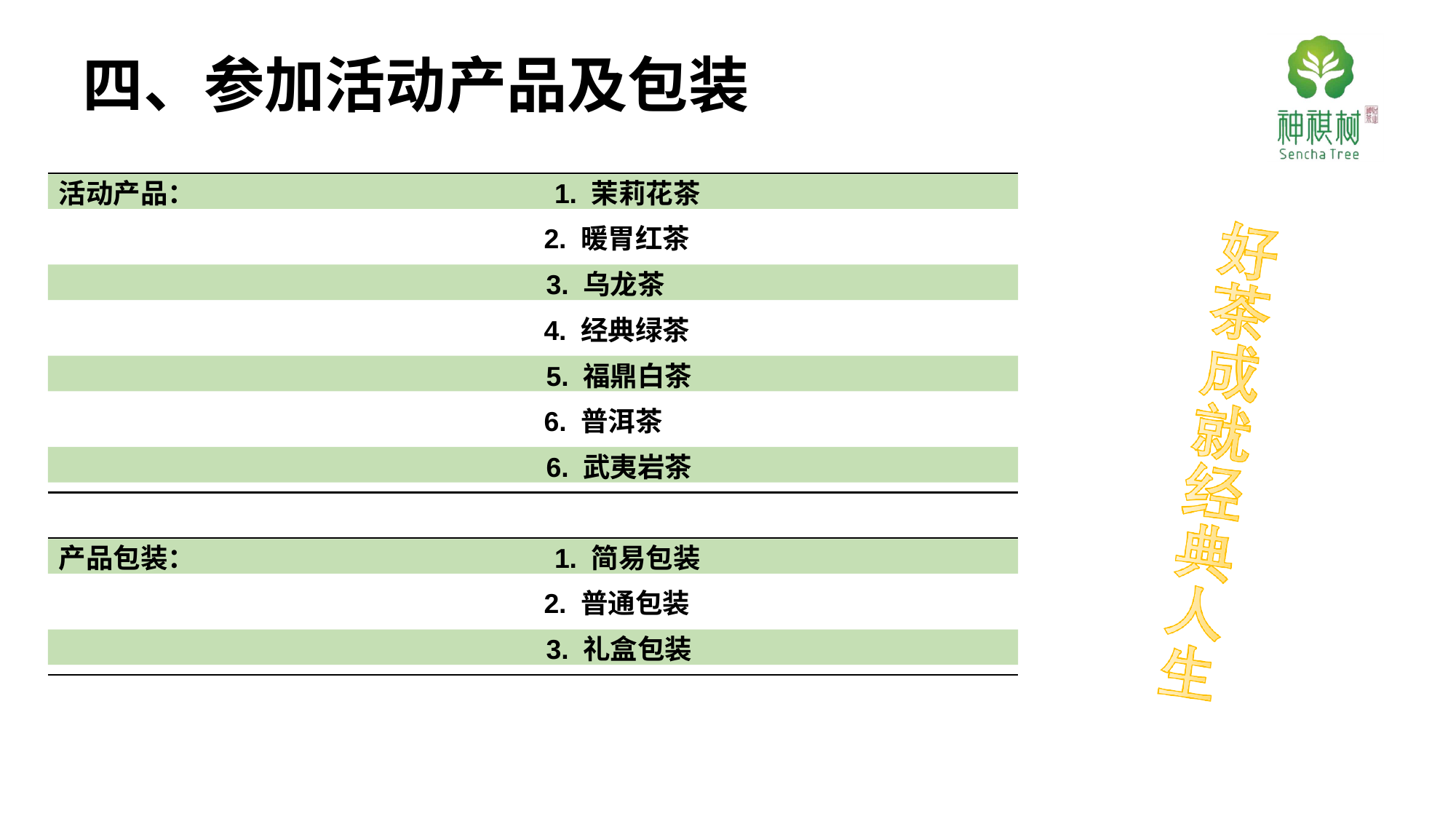

# 四、参加活动产品及包装

活动产品：	1. 茉莉花茶
2. 暖胃红茶

3. 乌龙茶

4. 经典绿茶

5. 福鼎白茶
6. 普洱茶
6. 武夷岩茶

产品包装：	1. 简易包装
2. 普通包装

3. 礼盒包装